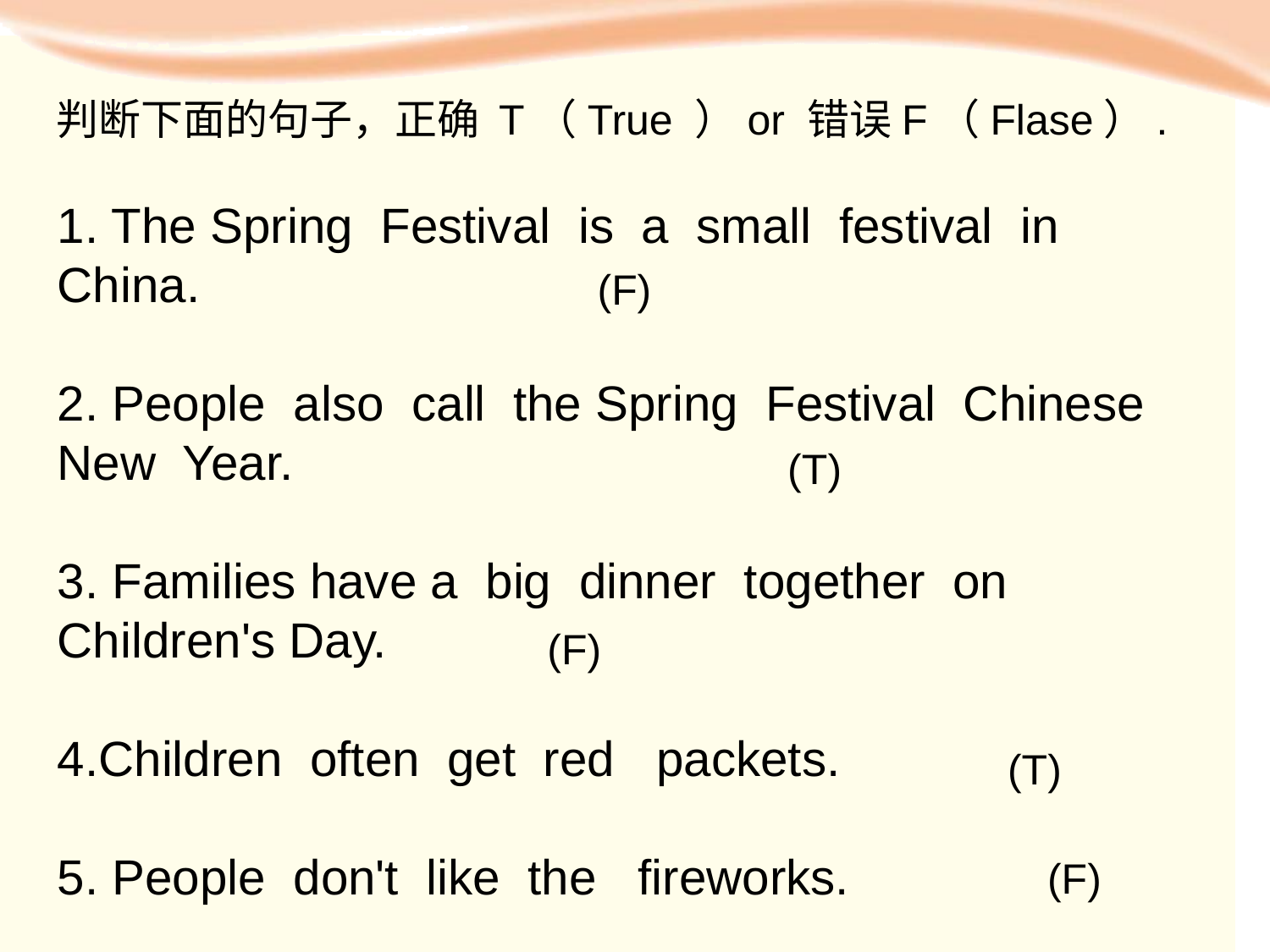

判断下面的句子，正确 T（True ）or 错误F（Flase）.
1. The Spring  Festival  is  a  small  festival  in  China.

2. People  also  call  the Spring  Festival  Chinese New  Year.

3. Families have a  big  dinner  together  on Children's Day.

4.Children  often  get  red   packets.

5. People  don't  like  the   fireworks.
(F)
(T)
(F)
(T)
(F)